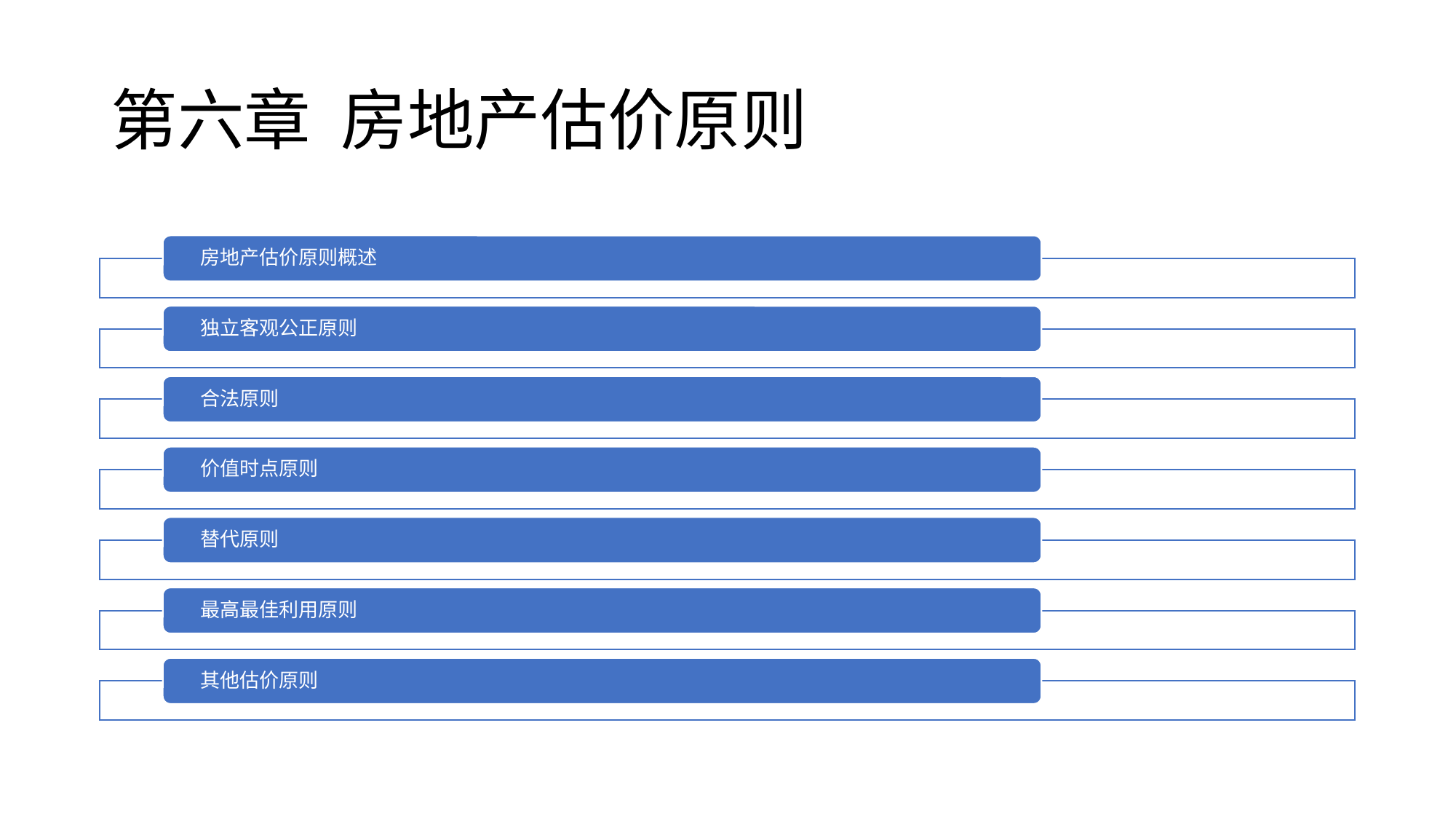

# 第六章  房地产估价原则
房地产估价原则概述
独立客观公正原则
合法原则
价值时点原则
替代原则
最高最佳利用原则
其他估价原则